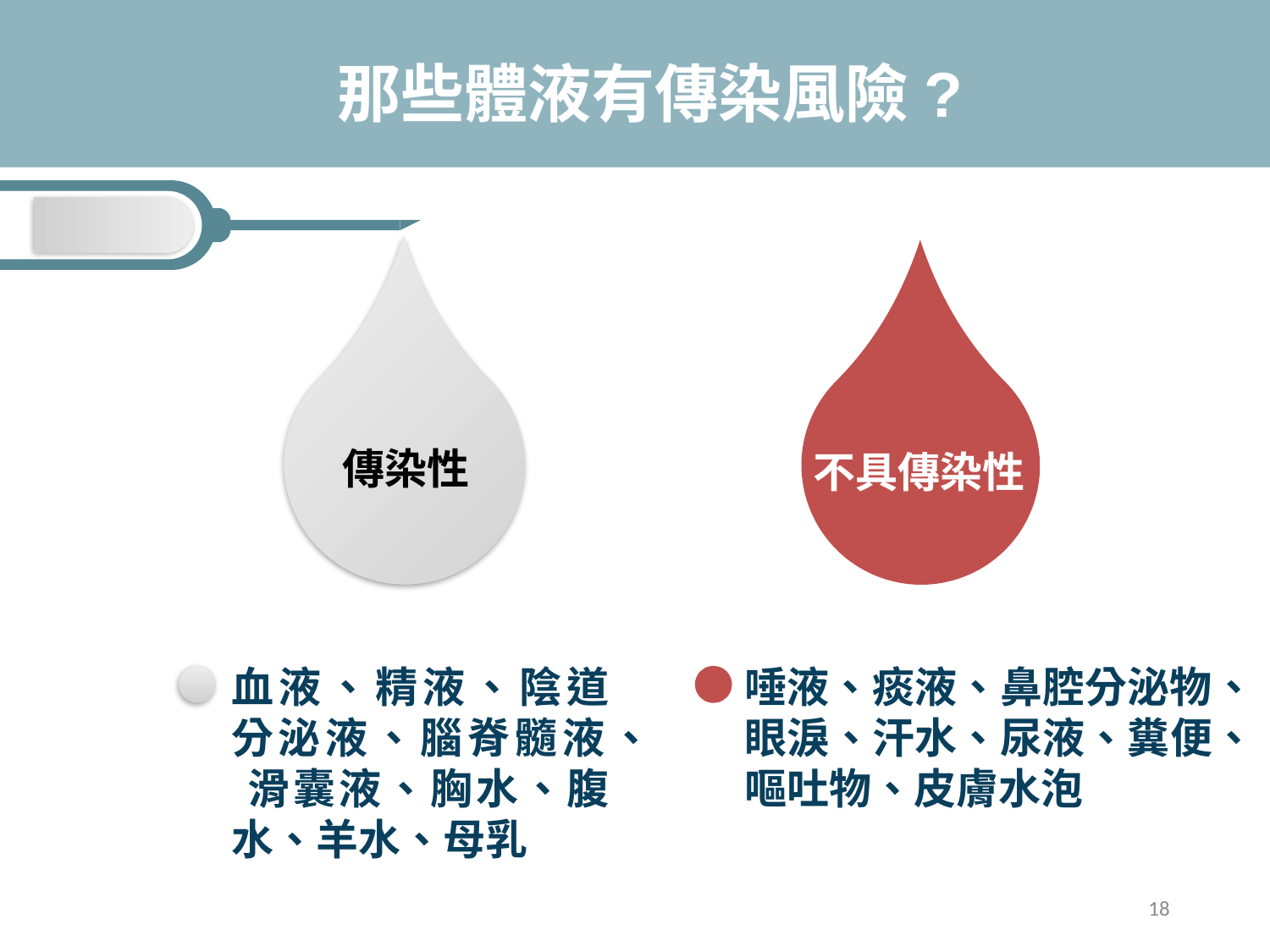

那些體液有傳染風險?

傳染性
不具傳染性
血液、精液、陰道分泌液、腦脊髓液、 滑囊液、胸水、腹水、羊水、母乳
唾液、痰液、鼻腔分泌物、眼淚、汗水、尿液、糞便、嘔吐物、皮膚水泡

18